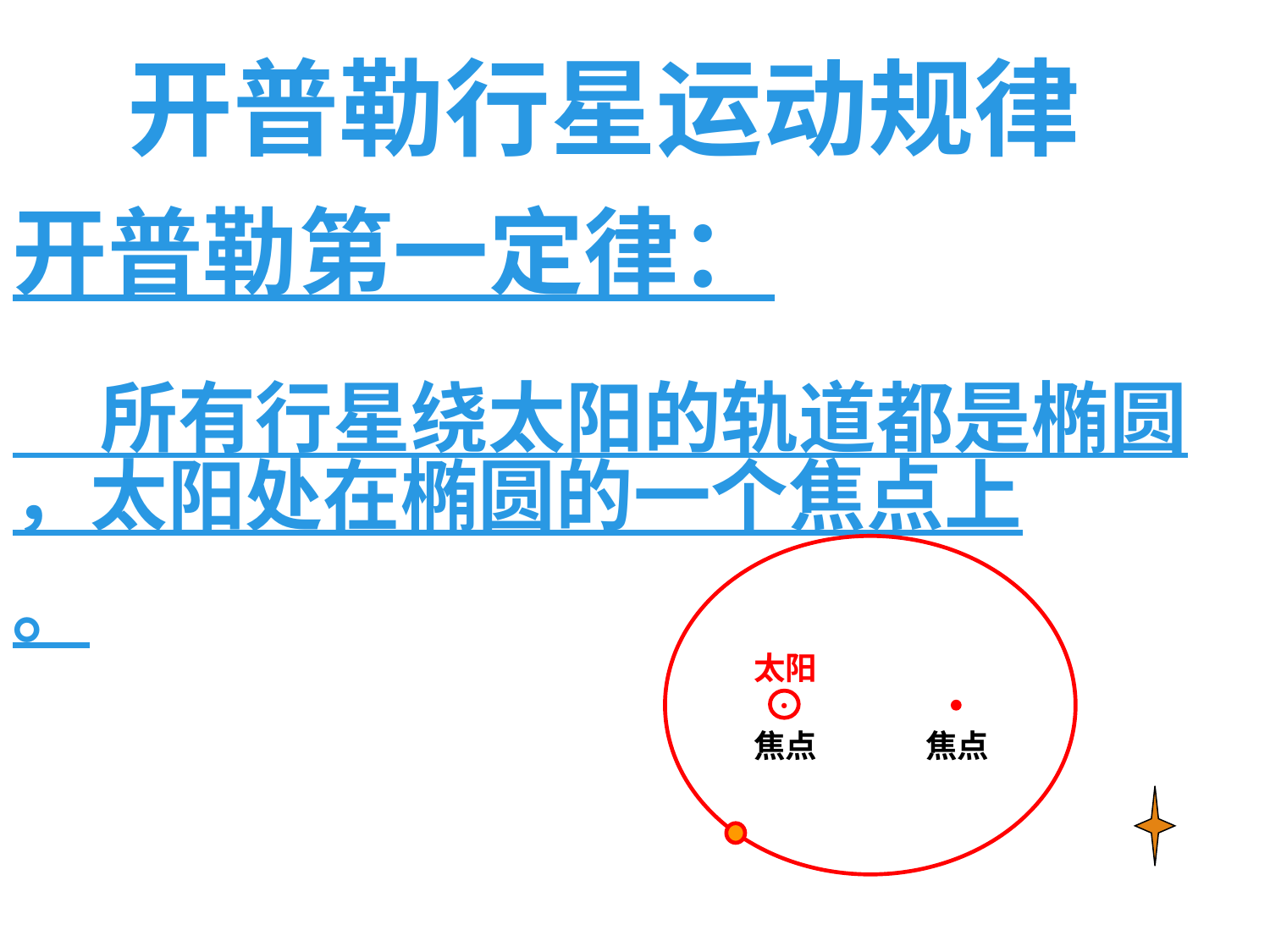

开普勒行星运动规律
开普勒第一定律：
     所有行星绕太阳的轨道都是椭圆，太阳处在椭圆的一个焦点上。

太阳
●

焦点
焦点